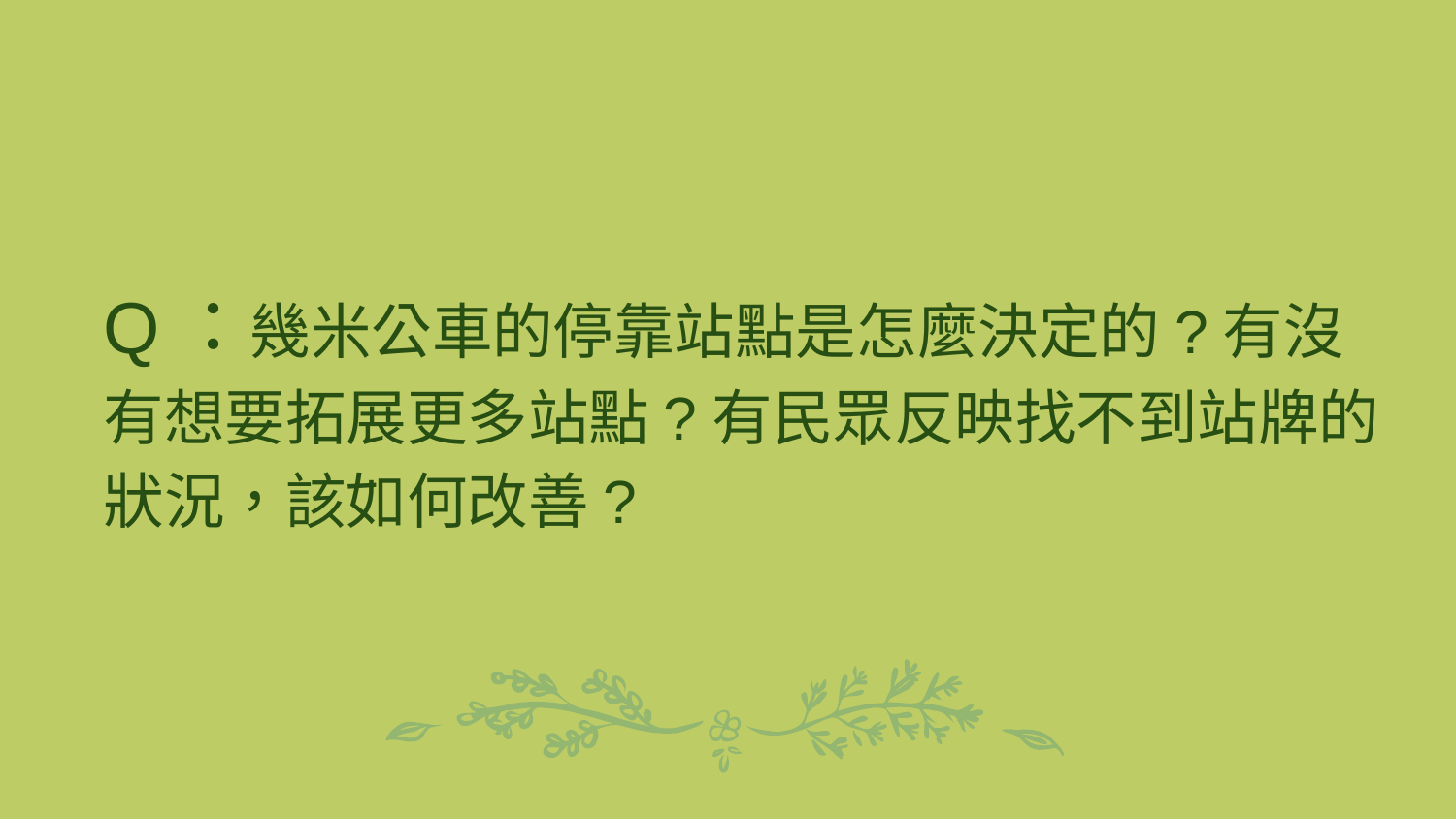

Q：幾米公車的停靠站點是怎麼決定的?有沒有想要拓展更多站點?有民眾反映找不到站牌的狀況，該如何改善?